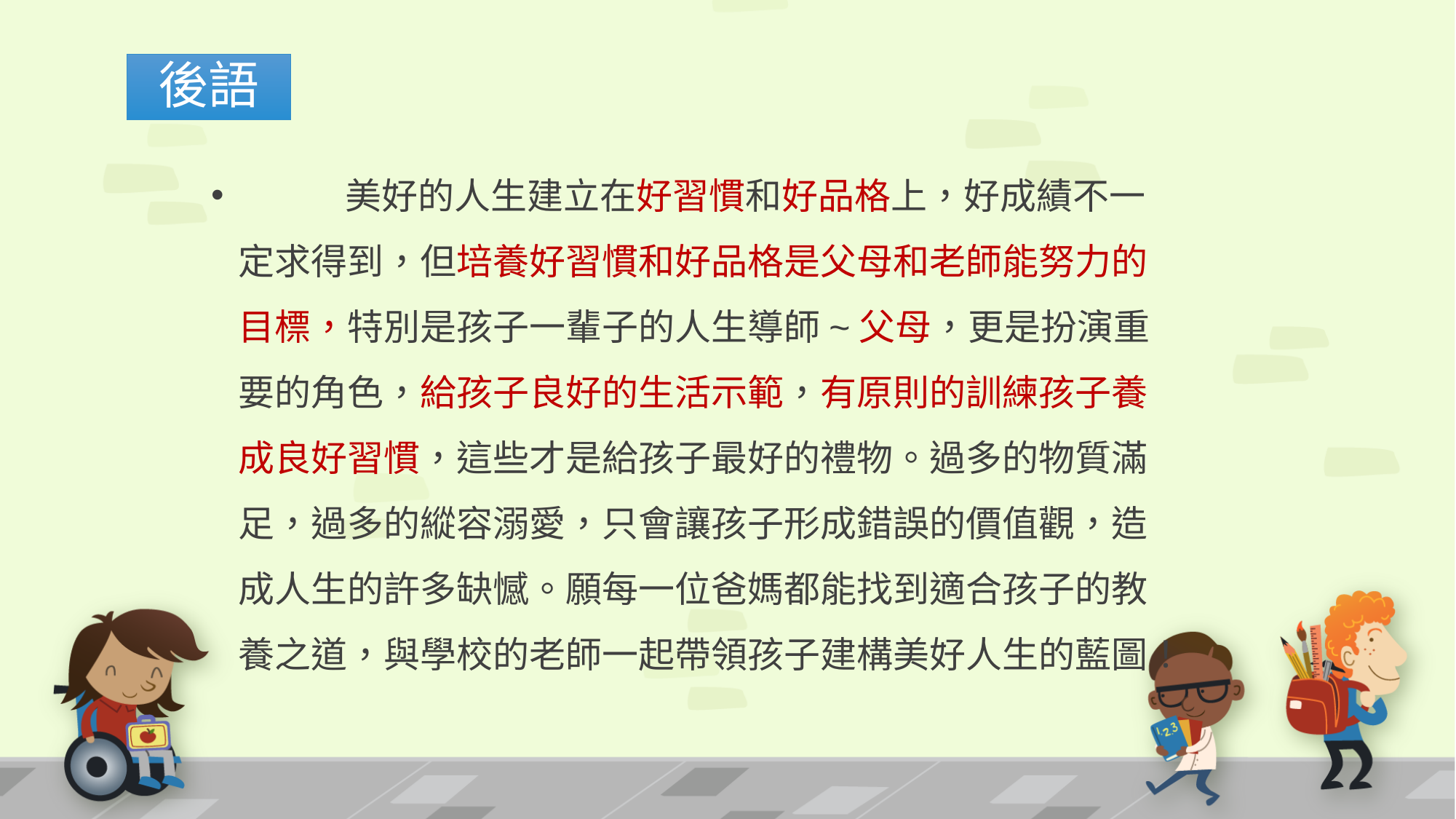

後語
            美好的人生建立在好習慣和好品格上，好成績不一定求得到，但培養好習慣和好品格是父母和老師能努力的目標，特別是孩子一輩子的人生導師~父母，更是扮演重要的角色，給孩子良好的生活示範，有原則的訓練孩子養成良好習慣，這些才是給孩子最好的禮物。過多的物質滿足，過多的縱容溺愛，只會讓孩子形成錯誤的價值觀，造成人生的許多缺憾。願每一位爸媽都能找到適合孩子的教養之道，與學校的老師一起帶領孩子建構美好人生的藍圖！